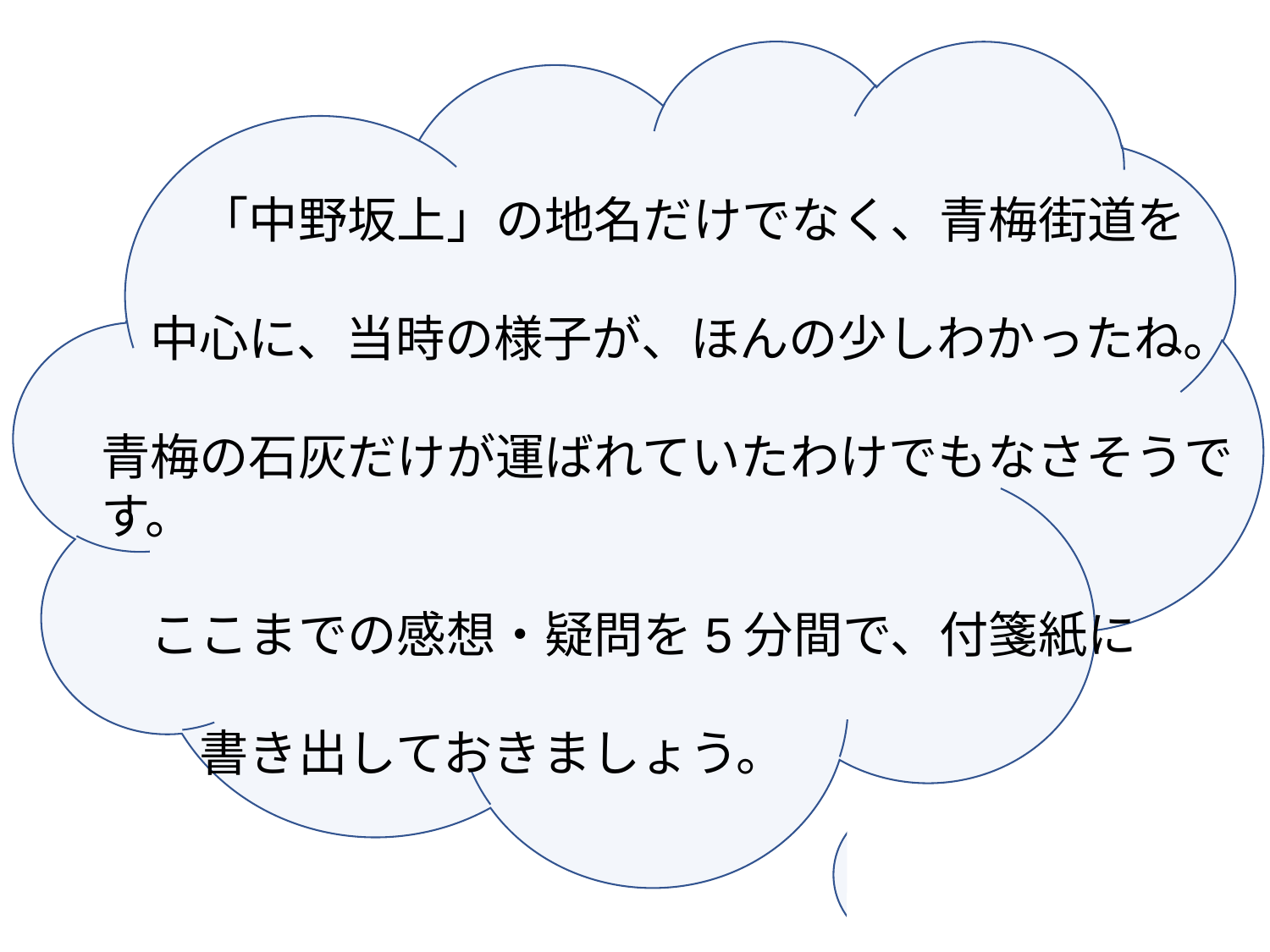

「中野坂上」の地名だけでなく、青梅街道を

　中心に、当時の様子が、ほんの少しわかったね。

青梅の石灰だけが運ばれていたわけでもなさそうです。

　ここまでの感想・疑問を5分間で、付箋紙に

　　書き出しておきましょう。